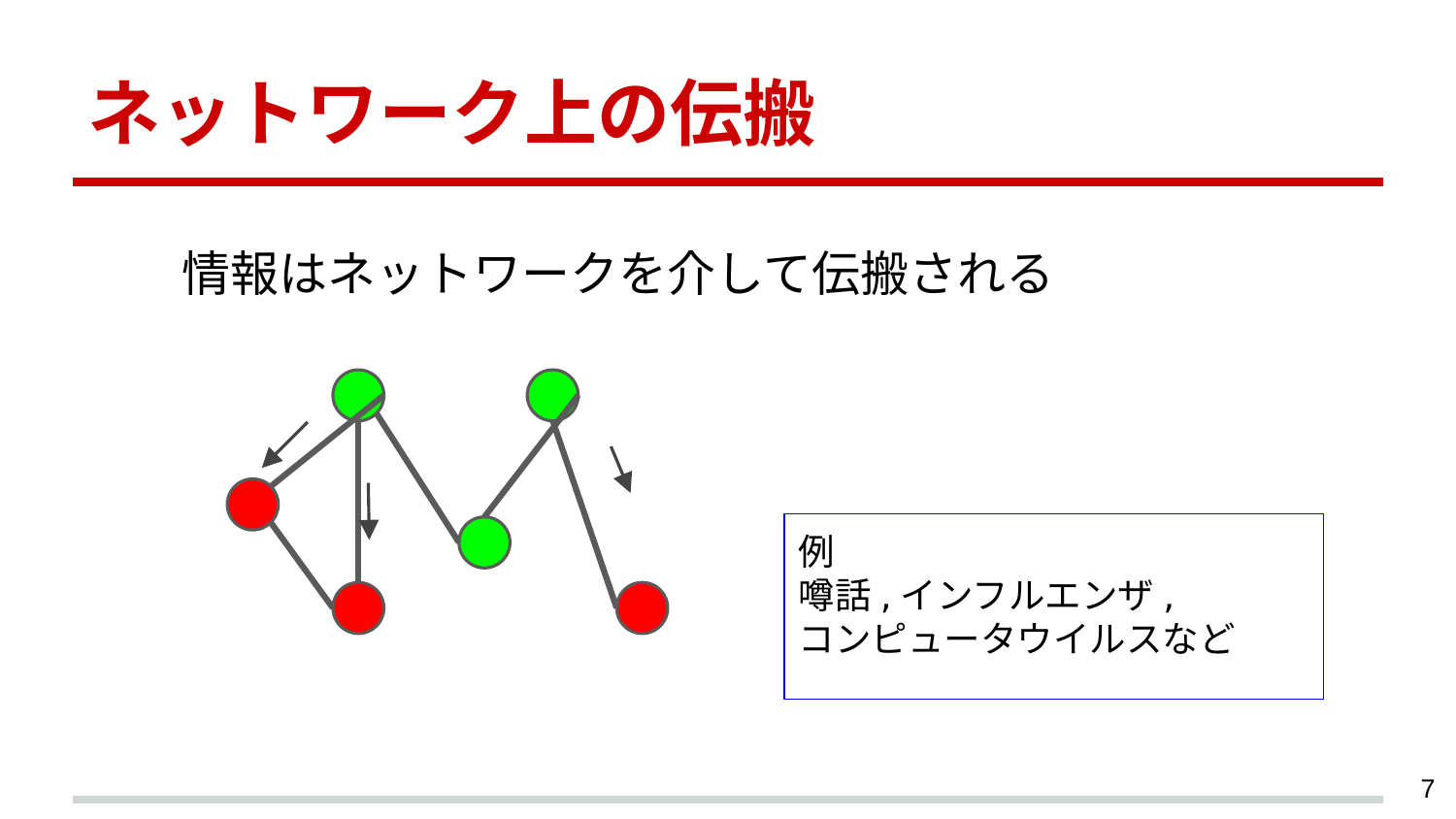

# ネットワーク上の伝搬
情報はネットワークを介して伝搬される

例
噂話,インフルエンザ,
コンピュータウイルスなど

7